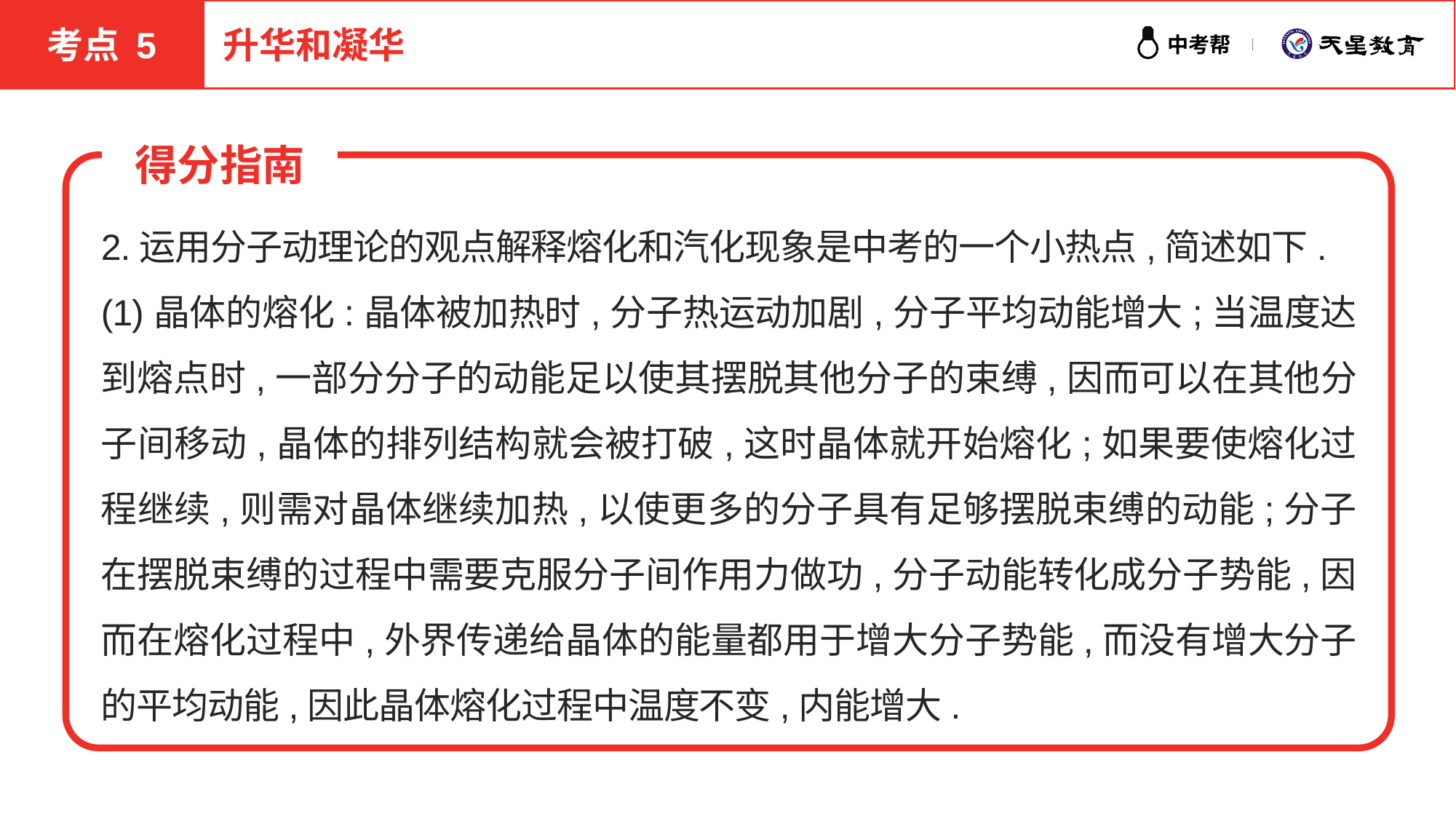

考点 5
升华和凝华
得分指南

2.运用分子动理论的观点解释熔化和汽化现象是中考的一个小热点,简述如下.
(1)晶体的熔化:晶体被加热时,分子热运动加剧,分子平均动能增大;当温度达到熔点时,一部分分子的动能足以使其摆脱其他分子的束缚,因而可以在其他分子间移动,晶体的排列结构就会被打破,这时晶体就开始熔化;如果要使熔化过程继续,则需对晶体继续加热,以使更多的分子具有足够摆脱束缚的动能;分子在摆脱束缚的过程中需要克服分子间作用力做功,分子动能转化成分子势能,因而在熔化过程中,外界传递给晶体的能量都用于增大分子势能,而没有增大分子的平均动能,因此晶体熔化过程中温度不变,内能增大.